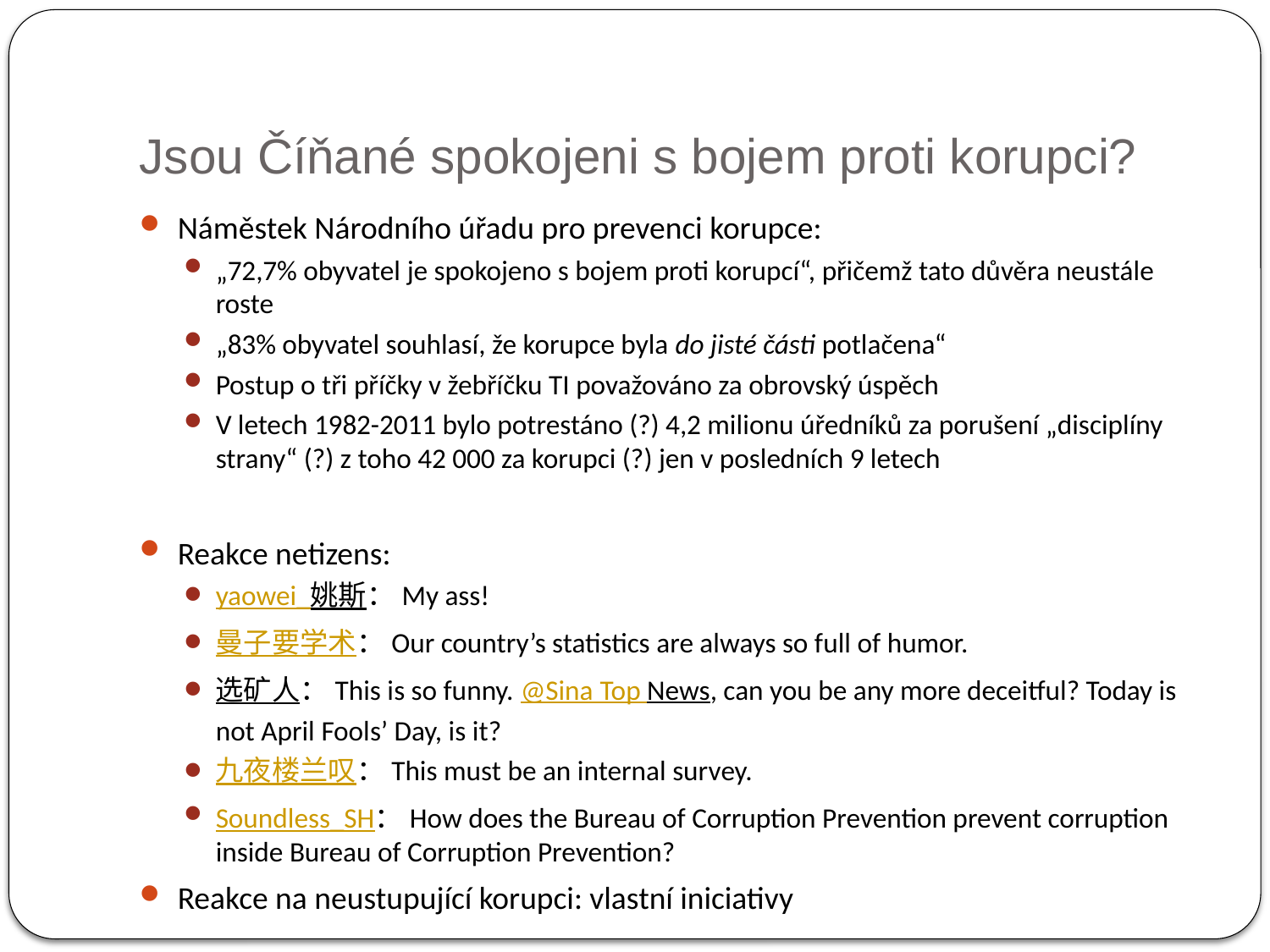

# Jsou Číňané spokojeni s bojem proti korupci?
Náměstek Národního úřadu pro prevenci korupce:
„72,7% obyvatel je spokojeno s bojem proti korupcí“, přičemž tato důvěra neustále roste
„83% obyvatel souhlasí, že korupce byla do jisté části potlačena“
Postup o tři příčky v žebříčku TI považováno za obrovský úspěch
V letech 1982-2011 bylo potrestáno (?) 4,2 milionu úředníků za porušení „disciplíny strany“ (?) z toho 42 000 za korupci (?) jen v posledních 9 letech

Reakce netizens:
yaowei_姚斯：My ass!
曼子要学术：Our country’s statistics are always so full of humor.
选矿人：This is so funny. @Sina Top News, can you be any more deceitful? Today is not April Fools’ Day, is it?
九夜楼兰叹：This must be an internal survey.
Soundless_SH：How does the Bureau of Corruption Prevention prevent corruption inside Bureau of Corruption Prevention?
Reakce na neustupující korupci: vlastní iniciativy